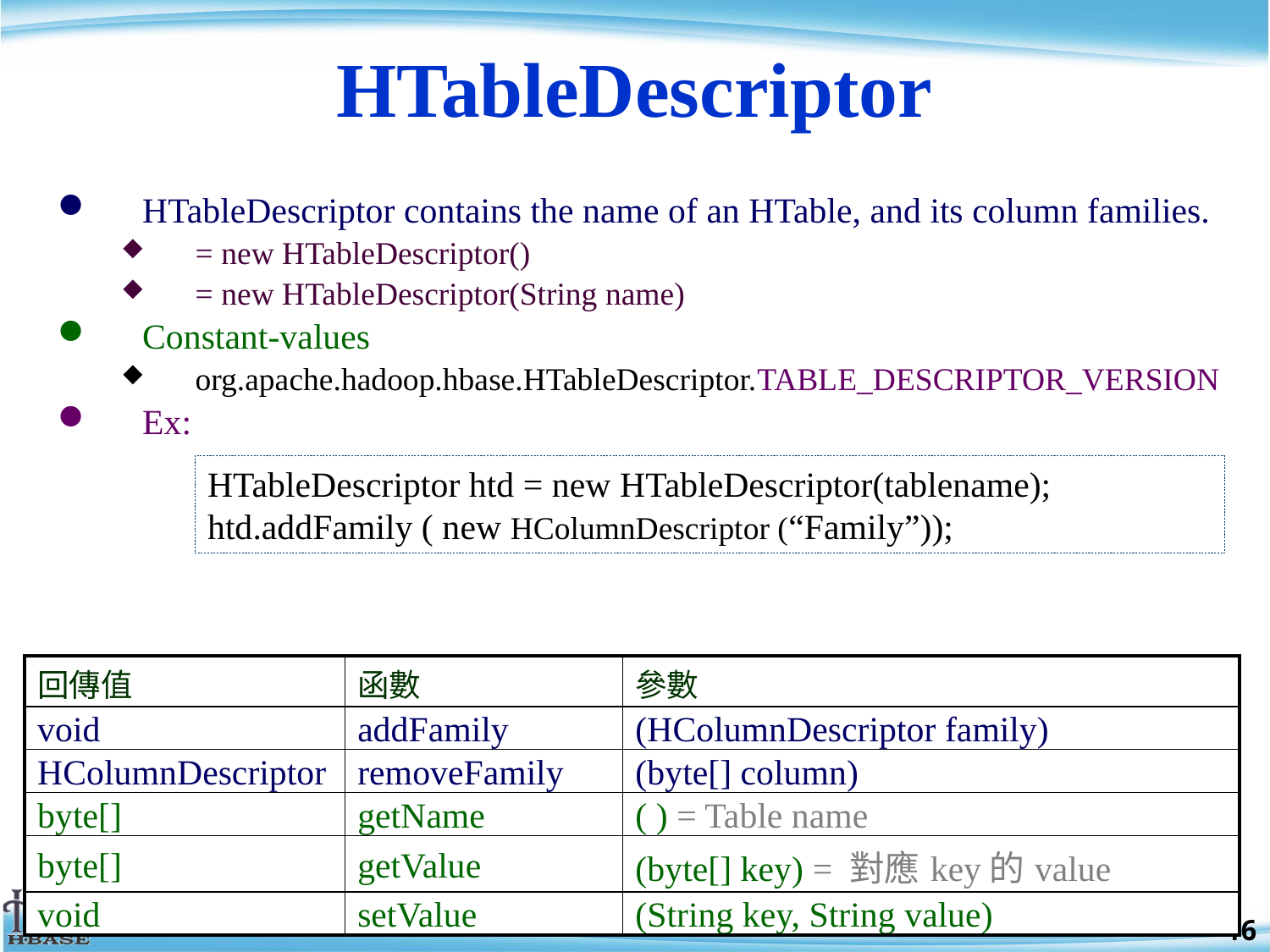

# HTableDescriptor
HTableDescriptor contains the name of an HTable, and its column families.
= new HTableDescriptor()
= new HTableDescriptor(String name)
Constant-values
org.apache.hadoop.hbase.HTableDescriptor.TABLE_DESCRIPTOR_VERSION
Ex:

HTableDescriptor htd = new HTableDescriptor(tablename);
htd.addFamily ( new HColumnDescriptor (“Family”));
| 回傳值 | 函數 | 參數 |
| --- | --- | --- |
| void | addFamily | (HColumnDescriptor family) |
| HColumnDescriptor | removeFamily | (byte[] column) |
| byte[] | getName | ( ) = Table name |
| byte[] | getValue | (byte[] key) = 對應key的value |
| void | setValue | (String key, String value) |
46